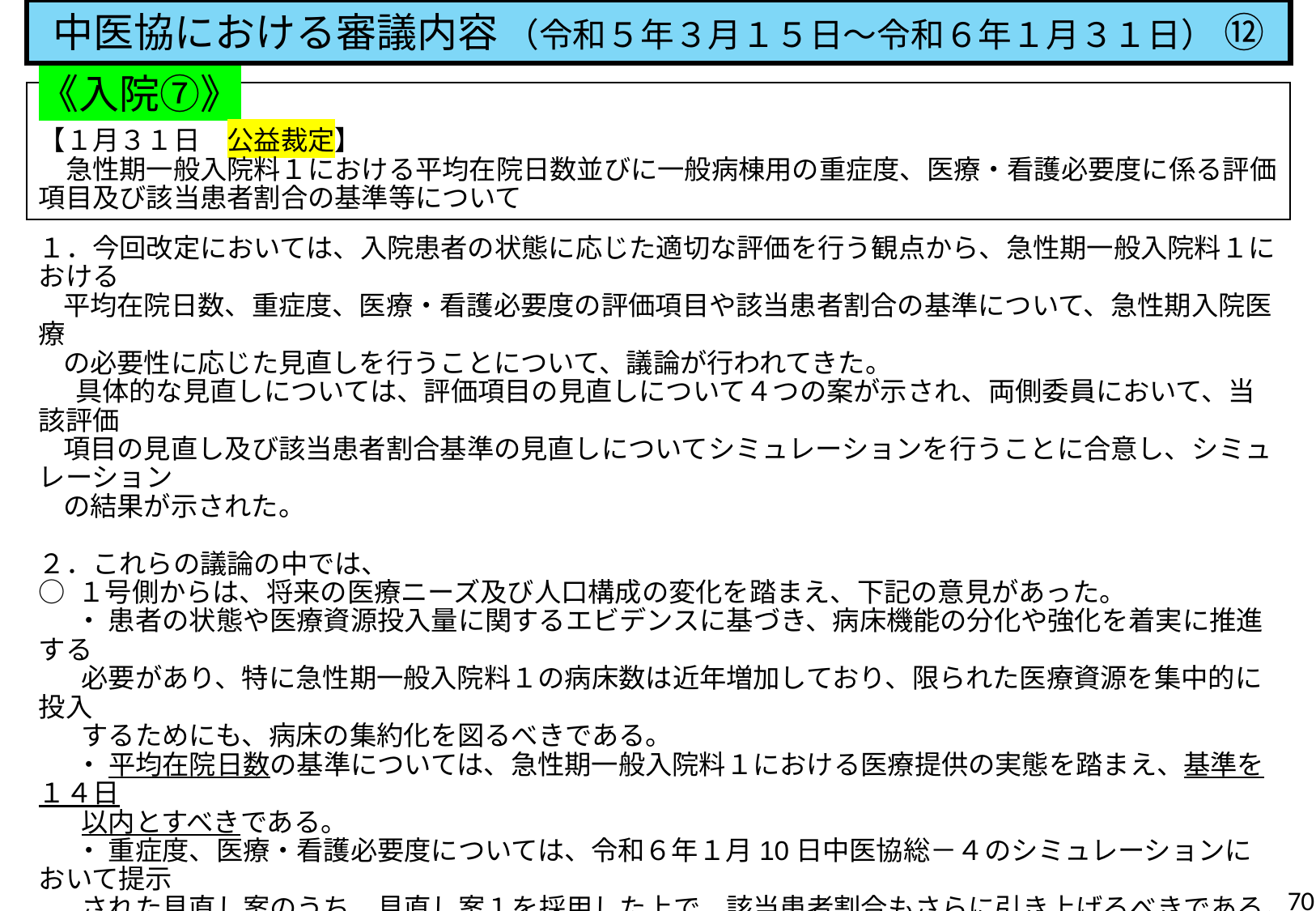

中医協における審議内容 （令和５年３月１５日～令和６年１月３１日） ⑫
《入院⑦》
【１月３１日　公益裁定】
　急性期一般入院料１における平均在院日数並びに一般病棟用の重症度、医療・看護必要度に係る評価項目及び該当患者割合の基準等について
１．今回改定においては、入院患者の状態に応じた適切な評価を行う観点から、急性期一般入院料１における
   平均在院日数、重症度、医療・看護必要度の評価項目や該当患者割合の基準について、急性期入院医療
   の必要性に応じた見直しを行うことについて、議論が行われてきた。
     具体的な見直しについては、評価項目の見直しについて４つの案が示され、両側委員において、当該評価
   項目の見直し及び該当患者割合基準の見直しについてシミュレーションを行うことに合意し、シミュレーション
   の結果が示された。

２．これらの議論の中では、
○ １号側からは、将来の医療ニーズ及び人口構成の変化を踏まえ、下記の意見があった。
     ・ 患者の状態や医療資源投入量に関するエビデンスに基づき、病床機能の分化や強化を着実に推進する
      必要があり、特に急性期一般入院料１の病床数は近年増加しており、限られた医療資源を集中的に投入
      するためにも、病床の集約化を図るべきである。
     ・ 平均在院日数の基準については、急性期一般入院料１における医療提供の実態を踏まえ、基準を１４日
      以内とすべきである。
     ・ 重症度、医療・看護必要度については、令和６年１月10日中医協総－４のシミュレーションにおいて提示
      された見直し案のうち、見直し案１を採用した上で、該当患者割合もさらに引き上げるべきである。
○ ２号側からは、医療提供体制への影響の観点から、下記の意見があった。
     ・ 今回の重症度、医療・看護必要度の見直し案は、適切な医療提供に必要となる医療機関の裁量の幅を
       狭めるものであり、コロナ特例が終了した 10 月以降急性期病院の経営は厳しくなっていることを考えると、
       項目の見直しは、見直し案１から４までの中で最も影響の小さい案４よりも、さらに影響の小さい見直しを
       検討すべきである。また、平均在院日数の基準については、現行の１８日以内から変更すべきではない。
     ・ 重症度、医療・看護必要度の該当患者割合の基準についても、医療現場への影響を考えれば、慎重に
       検討すべきである。
70